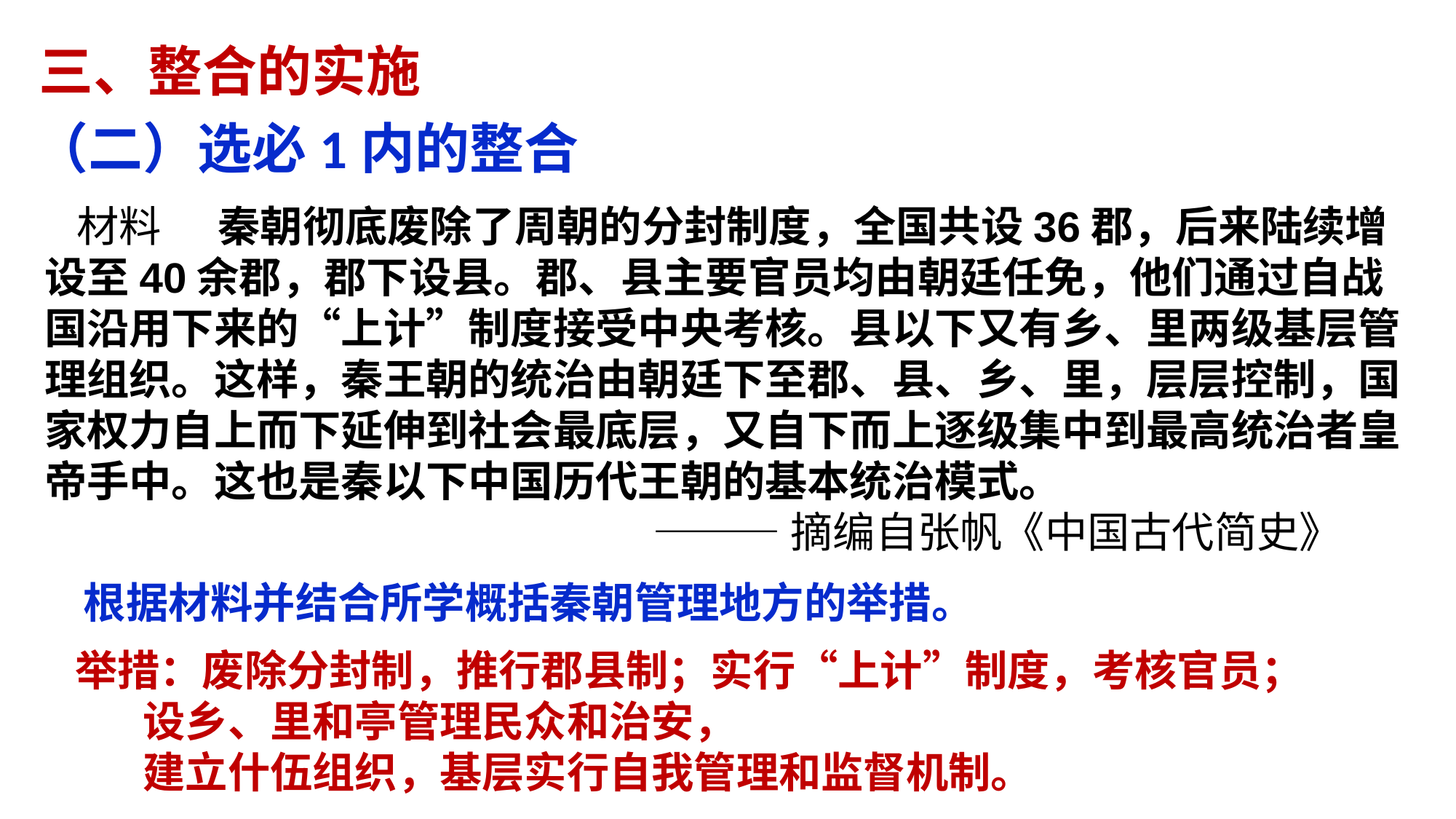

三、整合的实施
（二）选必1内的整合
材料      秦朝彻底废除了周朝的分封制度，全国共设36郡，后来陆续增设至40余郡，郡下设县。郡、县主要官员均由朝廷任免，他们通过自战国沿用下来的“上计”制度接受中央考核。县以下又有乡、里两级基层管理组织。这样，秦王朝的统治由朝廷下至郡、县、乡、里，层层控制，国家权力自上而下延伸到社会最底层，又自下而上逐级集中到最高统治者皇帝手中。这也是秦以下中国历代王朝的基本统治模式。
                                                             ———摘编自张帆《中国古代简史》
根据材料并结合所学概括秦朝管理地方的举措。
举措：废除分封制，推行郡县制；实行“上计”制度，考核官员；
      设乡、里和亭管理民众和治安，
      建立什伍组织，基层实行自我管理和监督机制。